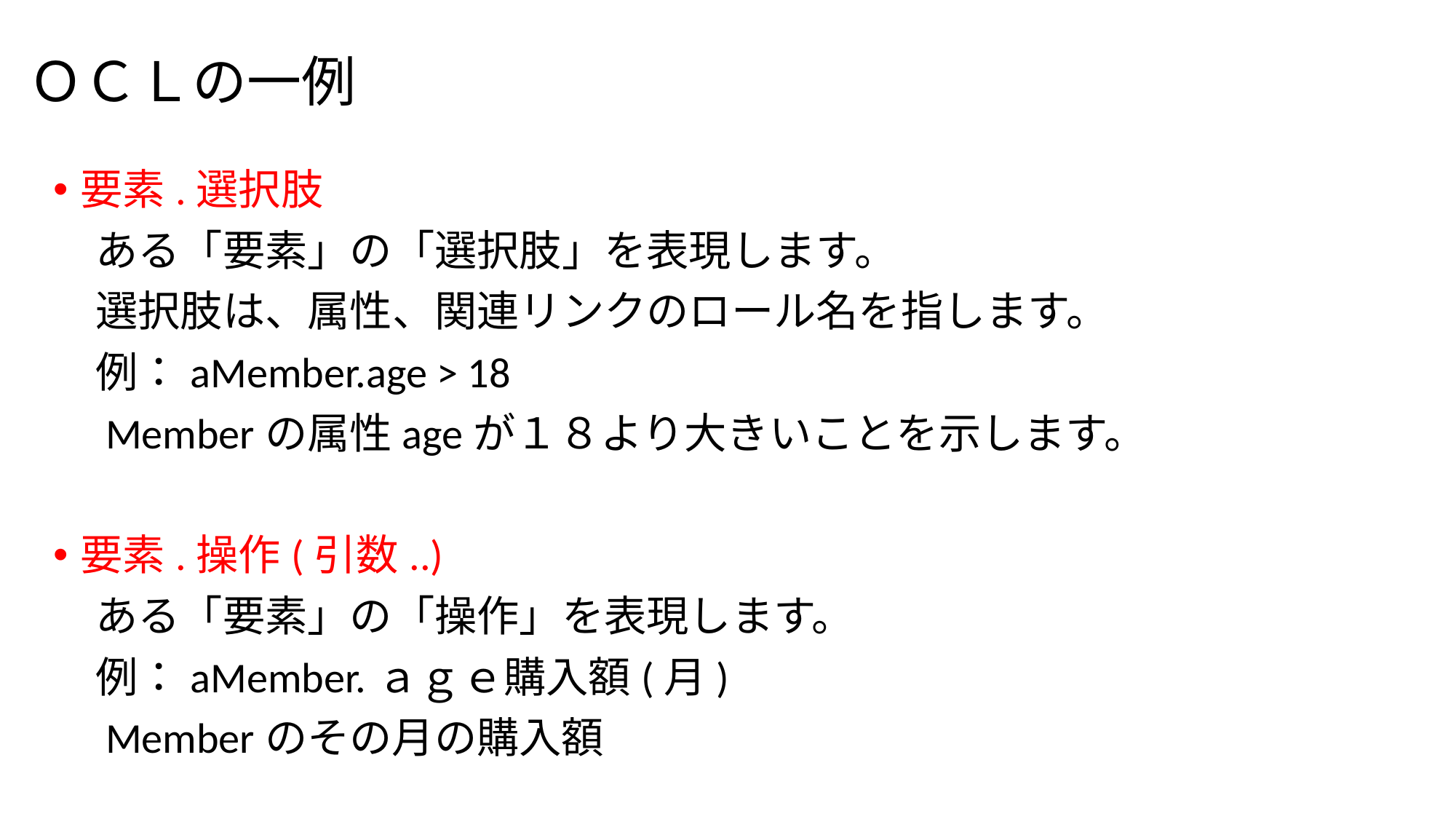

# ＯＣＬの一例
要素.選択肢
　ある「要素」の「選択肢」を表現します。
　選択肢は、属性、関連リンクのロール名を指します。
　例：aMember.age > 18
　Memberの属性ageが１８より大きいことを示します。

要素.操作(引数..)
　ある「要素」の「操作」を表現します。
　例：aMember.ａｇｅ購入額(月)
　Memberのその月の購入額